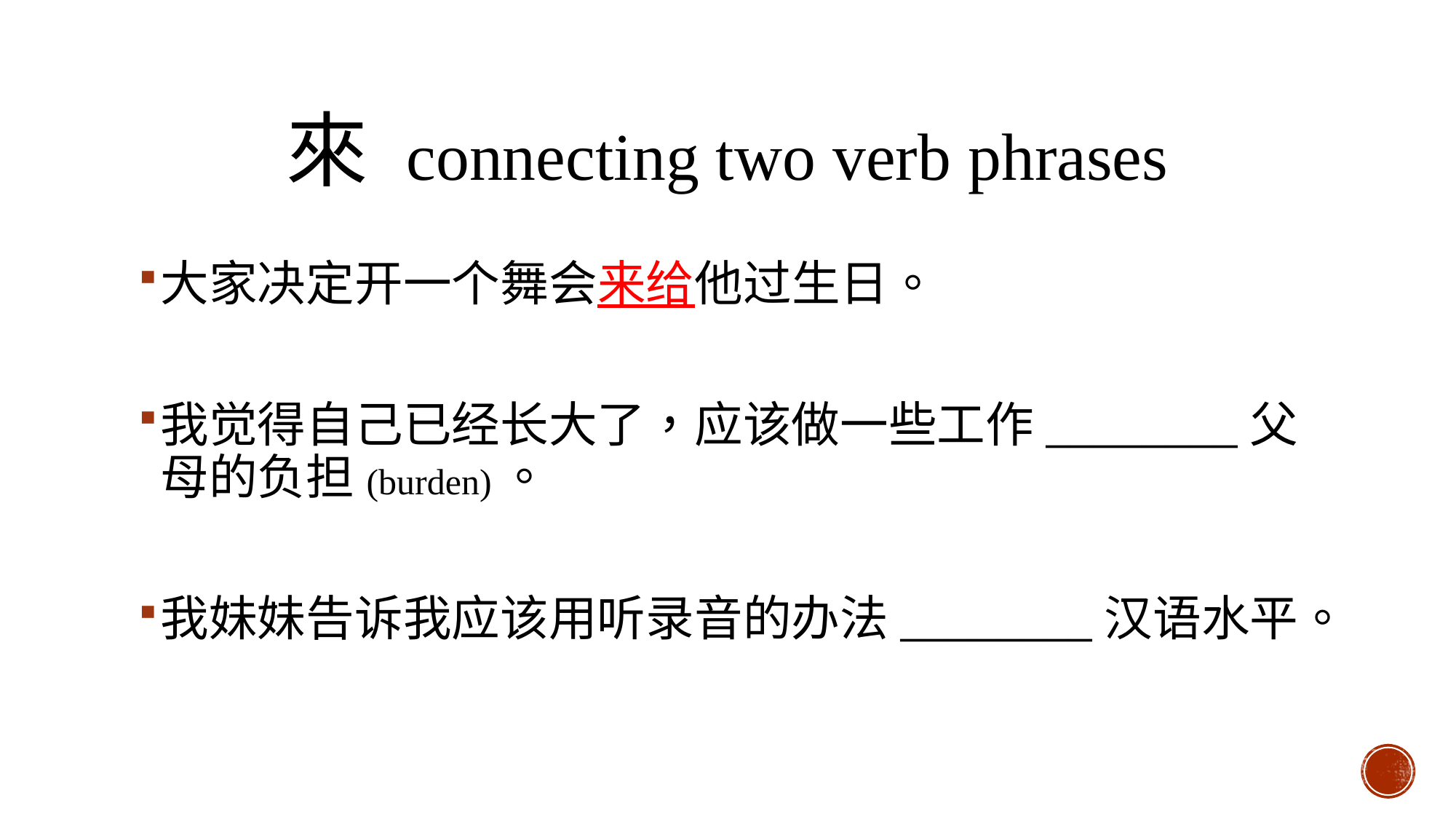

# 來 connecting two verb phrases
大家决定开一个舞会来给他过生日。

我觉得自己已经长大了，应该做一些工作________父母的负担(burden)。

我妹妹告诉我应该用听录音的办法________汉语水平。